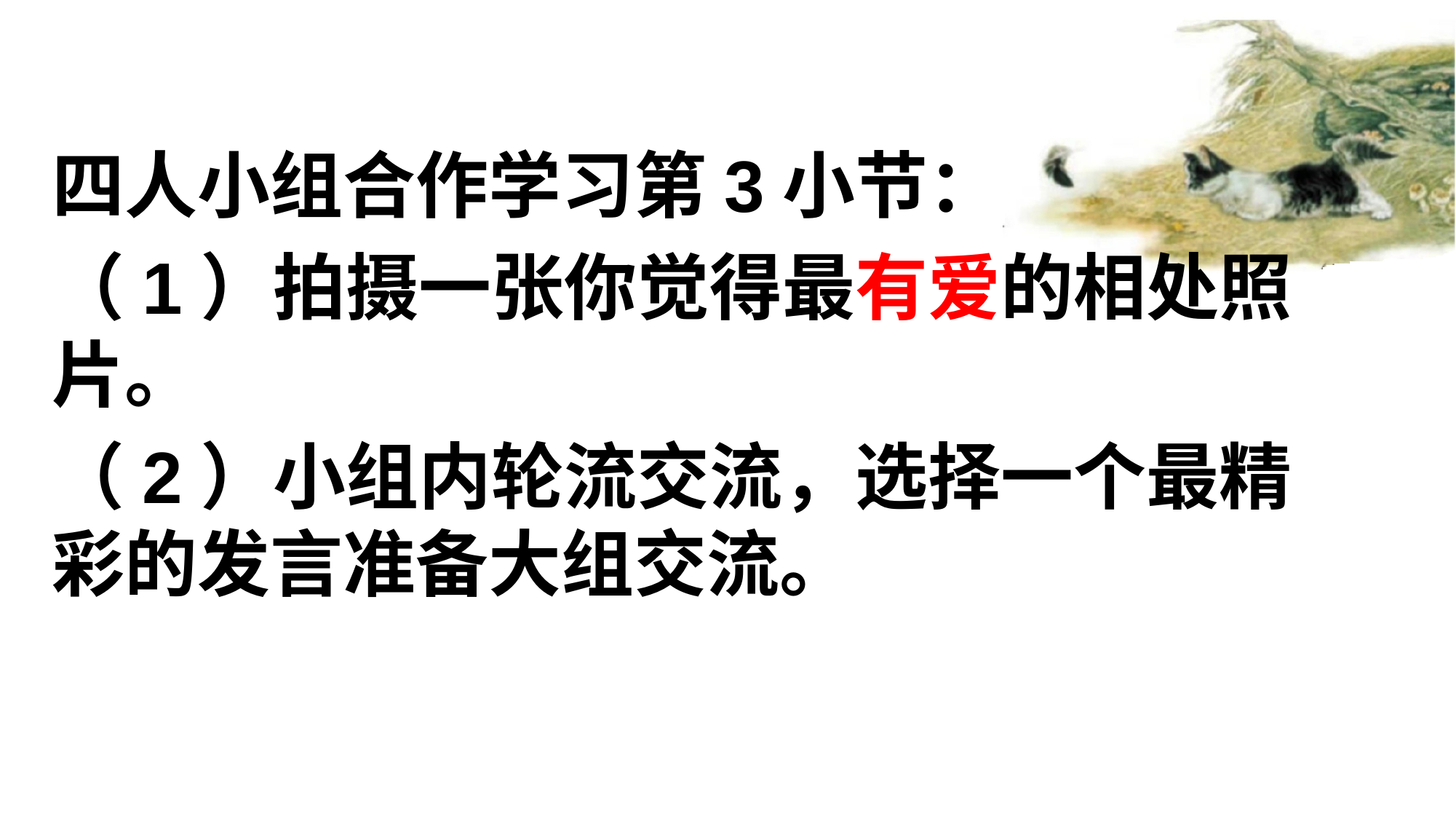

四人小组合作学习第3小节：
（1）拍摄一张你觉得最有爱的相处照片。
（2）小组内轮流交流，选择一个最精彩的发言准备大组交流。